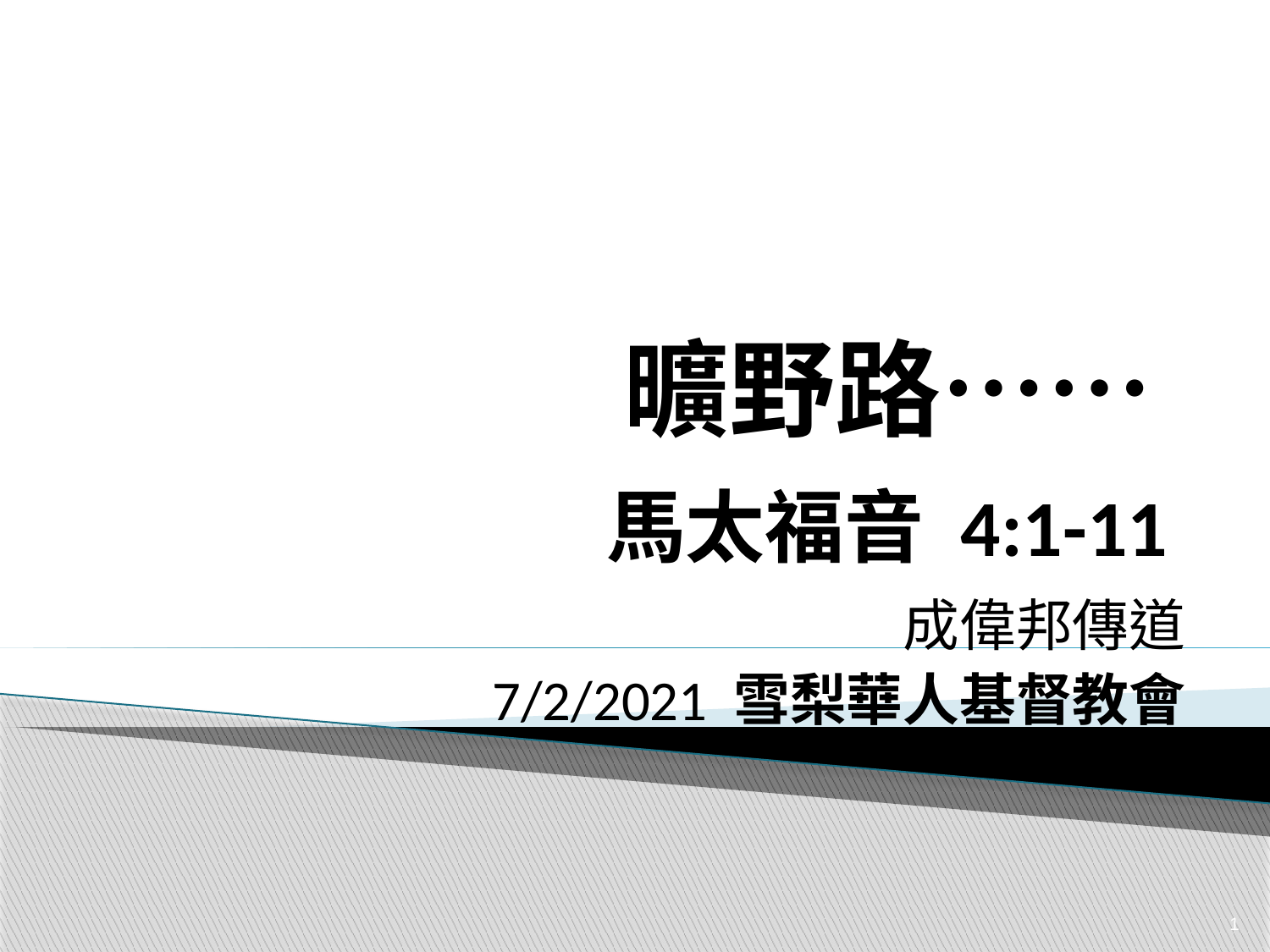

# 曠野路……
馬太福音 4:1-11

成偉邦傳道
7/2/2021 雪梨華人基督教會
1